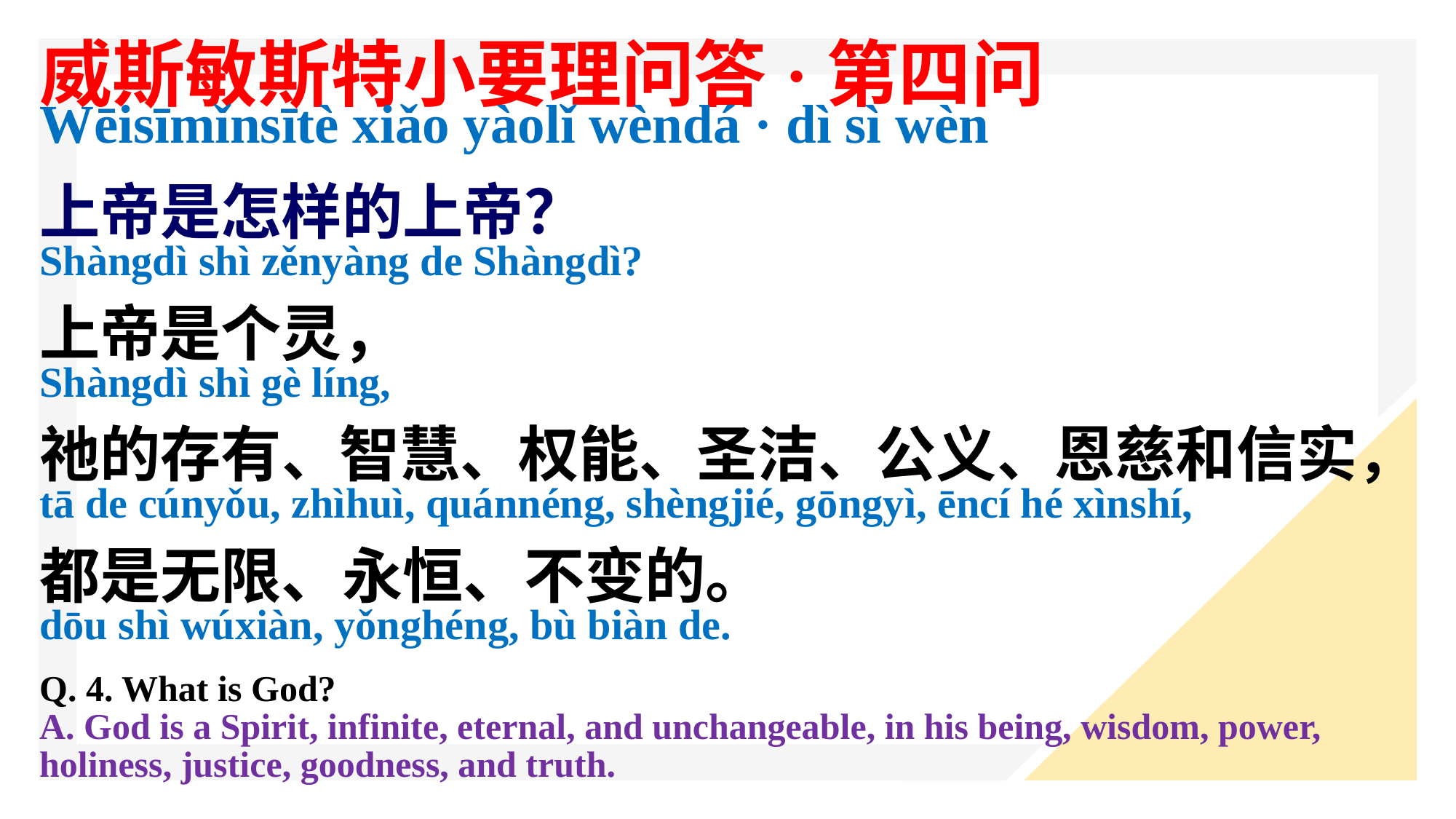

威斯敏斯特小要理问答·第四问
Wēisīmǐnsītè xiǎo yàolǐ wèndá · dì sì wèn

上帝是怎样的上帝？
Shàngdì shì zěnyàng de Shàngdì?

上帝是个灵，
Shàngdì shì gè líng,

祂的存有、智慧、权能、圣洁、公义、恩慈和信实，
tā de cúnyǒu, zhìhuì, quánnéng, shèngjié, gōngyì, ēncí hé xìnshí,

都是无限、永恒、不变的。
dōu shì wúxiàn, yǒnghéng, bù biàn de.

Q. 4. What is God?
A. God is a Spirit, infinite, eternal, and unchangeable, in his being, wisdom, power, holiness, justice, goodness, and truth.